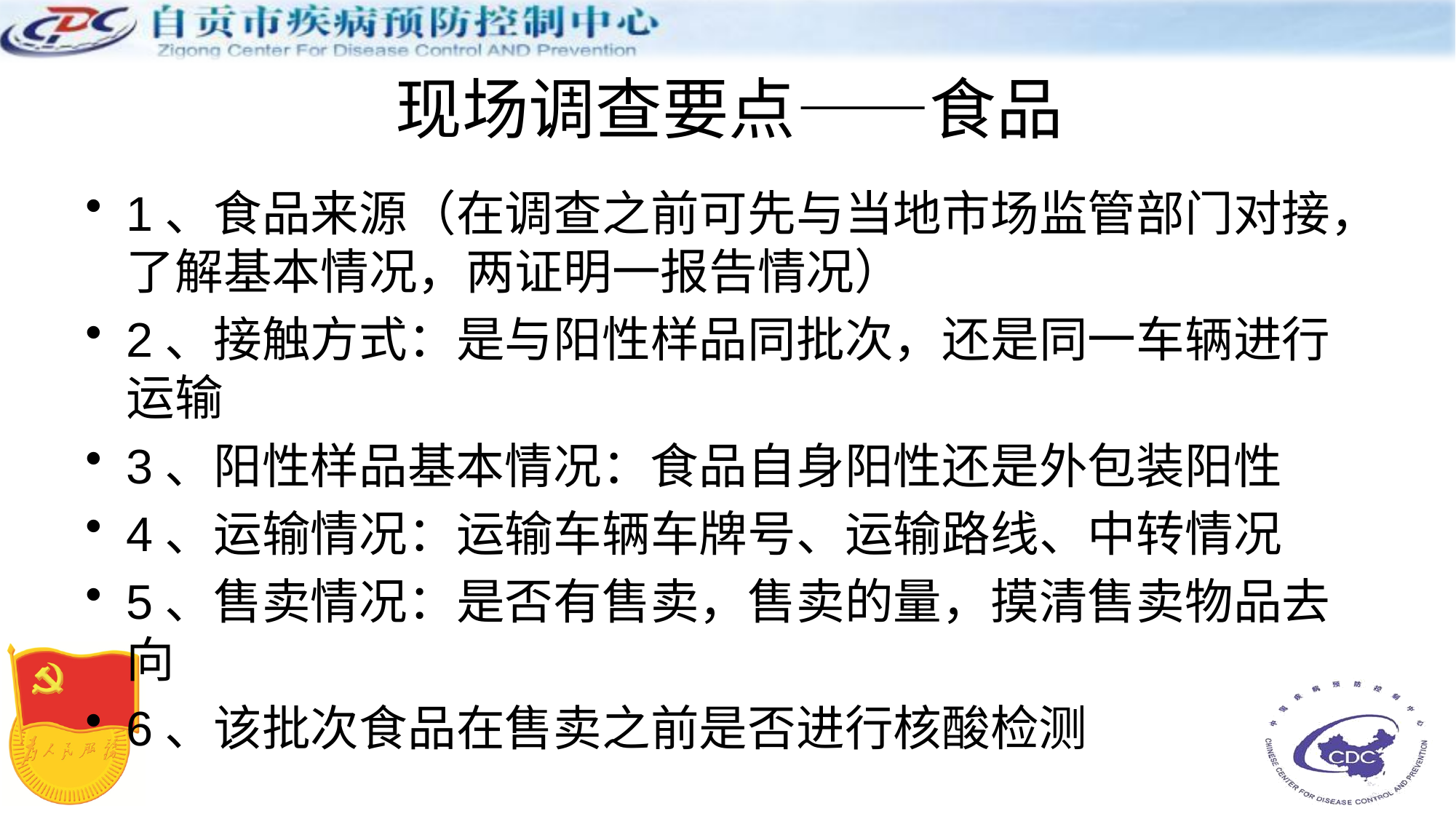

# 现场调查要点——食品
1、食品来源（在调查之前可先与当地市场监管部门对接，了解基本情况，两证明一报告情况）
2、接触方式：是与阳性样品同批次，还是同一车辆进行运输
3、阳性样品基本情况：食品自身阳性还是外包装阳性
4、运输情况：运输车辆车牌号、运输路线、中转情况
5、售卖情况：是否有售卖，售卖的量，摸清售卖物品去向
6、该批次食品在售卖之前是否进行核酸检测